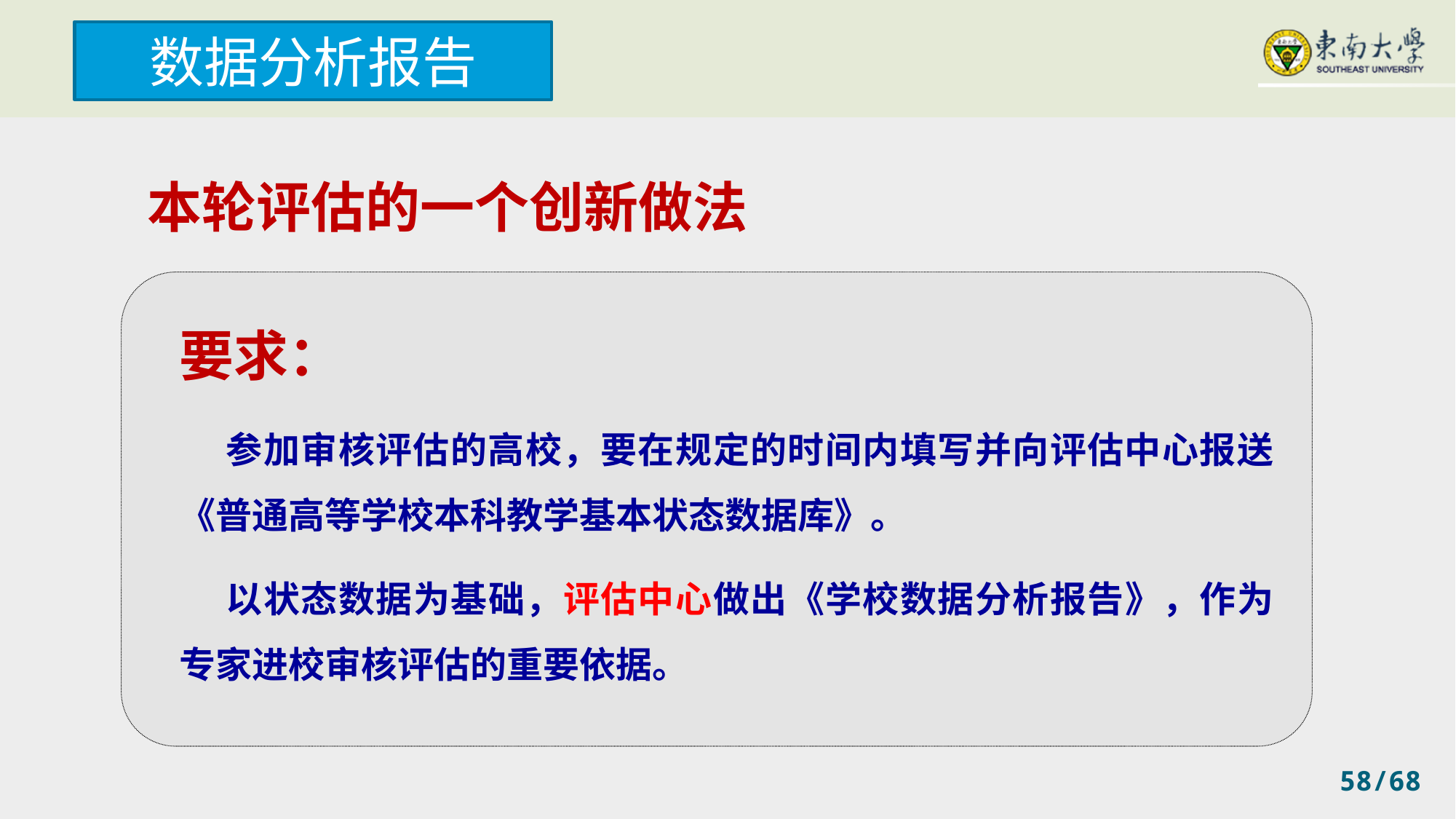

数据分析报告
本轮评估的一个创新做法

要求：
    参加审核评估的高校，要在规定的时间内填写并向评估中心报送《普通高等学校本科教学基本状态数据库》。
    以状态数据为基础，评估中心做出《学校数据分析报告》，作为专家进校审核评估的重要依据。